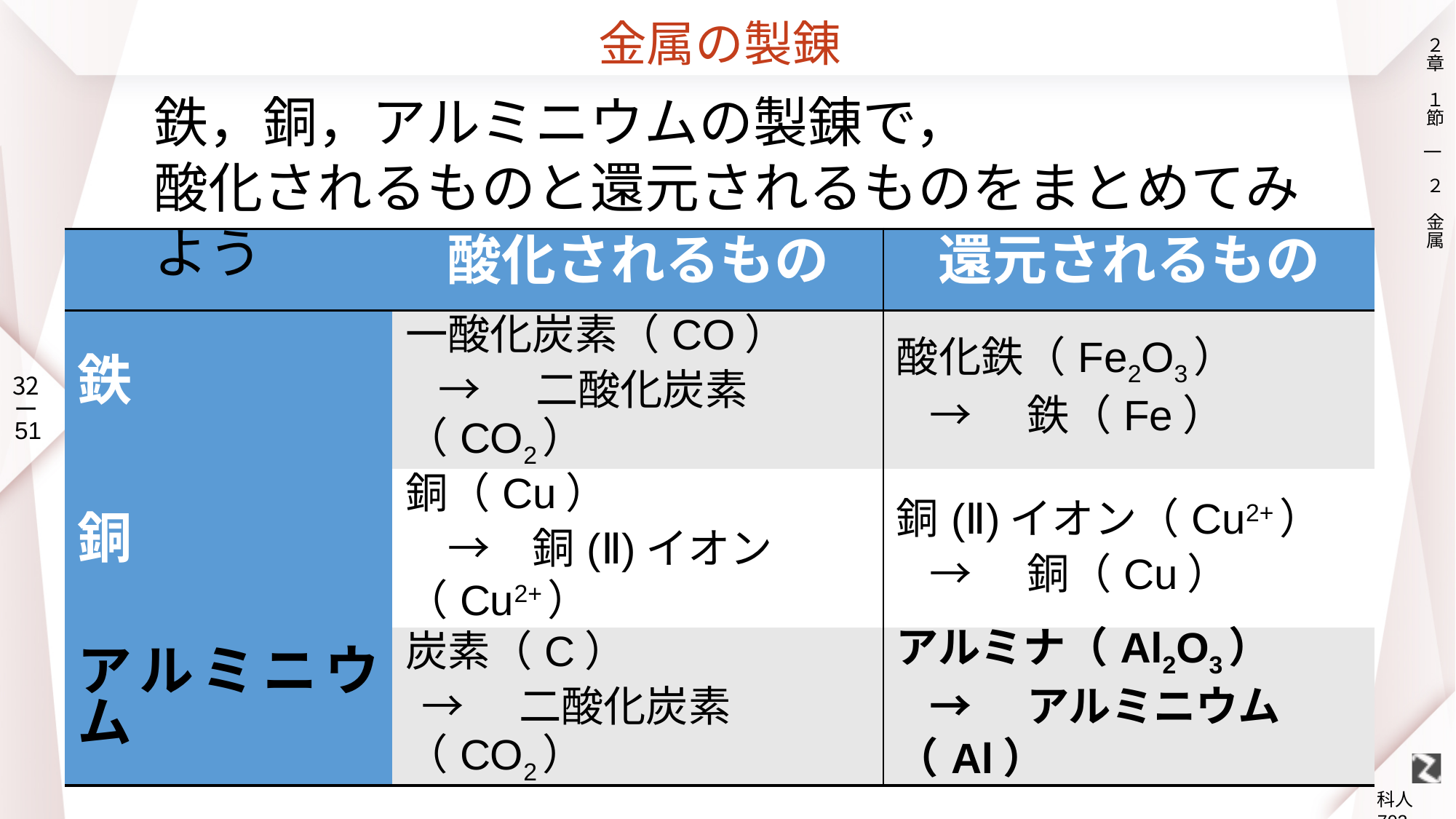

# 金属の製錬
２章　１節　|　２　金属
鉄，銅，アルミニウムの製錬で，
酸化されるものと還元されるものをまとめてみよう
|  | 酸化されるもの | 還元されるもの |
| --- | --- | --- |
| 鉄 | 一酸化炭素（CO） →　二酸化炭素（CO2） | 酸化鉄（Fe2O3） →　鉄（Fe） |
| 銅 | 銅（Cu） 　→　銅(Ⅱ)イオン（Cu2+） | 銅(Ⅱ)イオン（Cu2+） →　銅（Cu） |
| アルミニウム | 炭素（C） →　二酸化炭素（CO2） | アルミナ（Al2O3） →　アルミニウム（Al） |